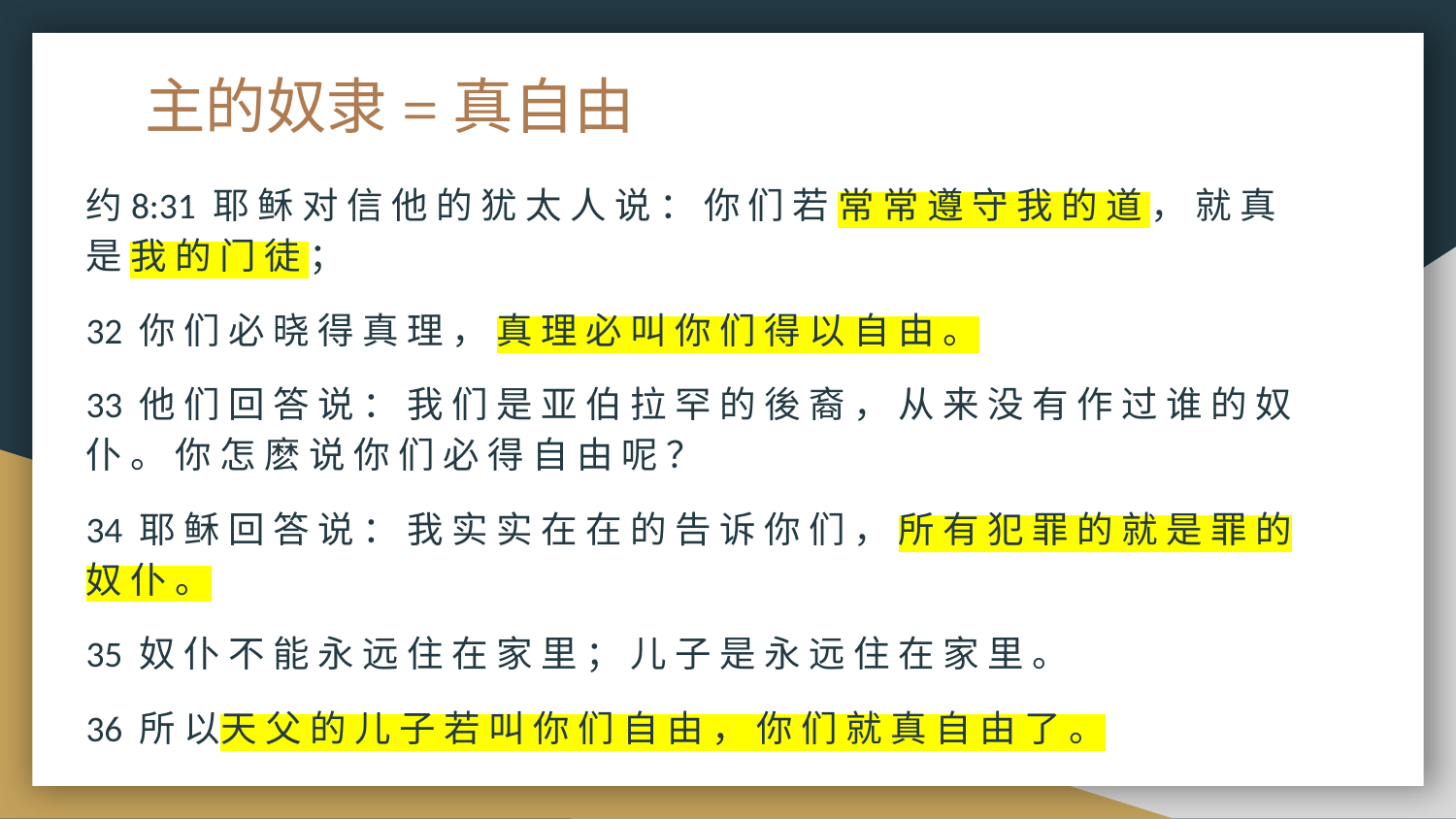

# 主的奴隶=真自由
约8:31 耶 稣 对 信 他 的 犹 太 人 说 ： 你 们 若 常 常 遵 守 我 的 道 ， 就 真 是 我 的 门 徒 ；
32 你 们 必 晓 得 真 理 ， 真 理 必 叫 你 们 得 以 自 由 。
33 他 们 回 答 说 ： 我 们 是 亚 伯 拉 罕 的 後 裔 ， 从 来 没 有 作 过 谁 的 奴 仆 。 你 怎 麽 说 你 们 必 得 自 由 呢 ？
34 耶 稣 回 答 说 ： 我 实 实 在 在 的 告 诉 你 们 ， 所 有 犯 罪 的 就 是 罪 的 奴 仆 。
35 奴 仆 不 能 永 远 住 在 家 里 ； 儿 子 是 永 远 住 在 家 里 。
36 所 以天 父 的 儿 子 若 叫 你 们 自 由 ， 你 们 就 真 自 由 了 。